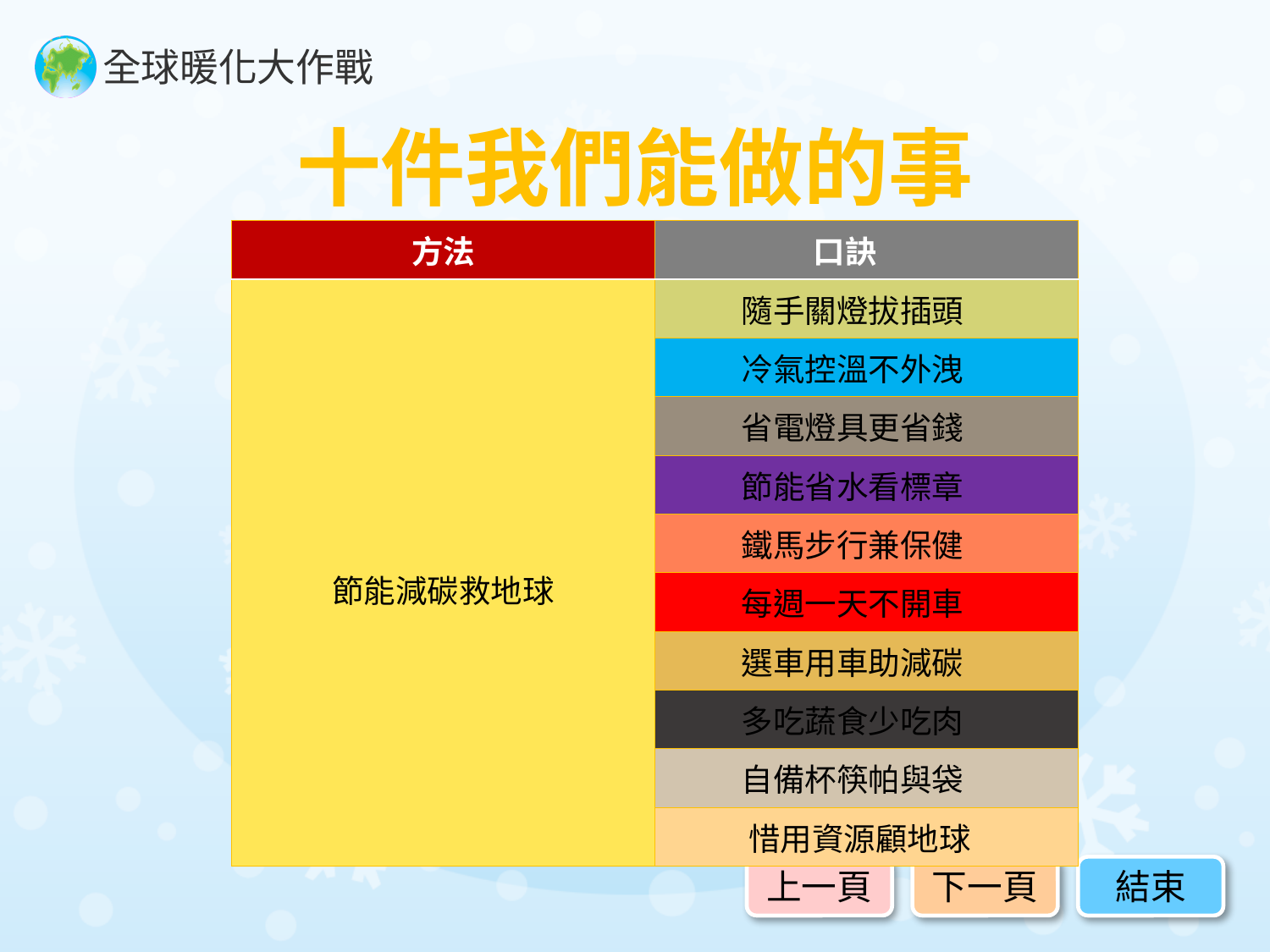

# 十件我們能做的事
| 方法 | 口訣 |
| --- | --- |
| 節能減碳救地球 | 隨手關燈拔插頭 |
|  | 冷氣控溫不外洩 |
|  | 省電燈具更省錢 |
|  | 節能省水看標章 |
|  | 鐵馬步行兼保健 |
|  | 每週一天不開車 |
|  | 選車用車助減碳 |
|  | 多吃蔬食少吃肉 |
|  | 自備杯筷帕與袋 |
|  | 惜用資源顧地球 |
上一頁
下一頁
結束